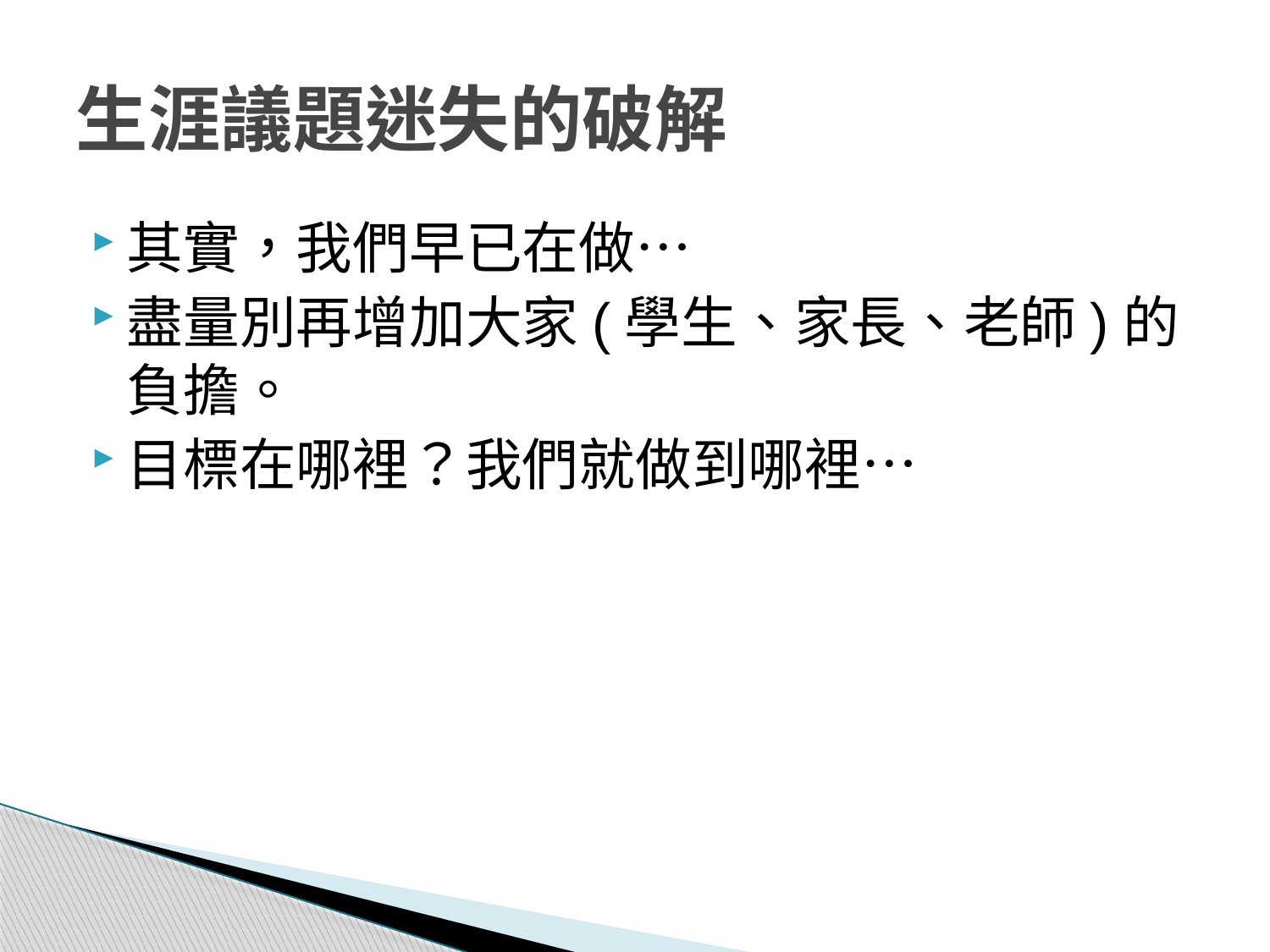

# 生涯議題迷失的破解
其實，我們早已在做…
盡量別再增加大家(學生、家長、老師)的負擔。
目標在哪裡？我們就做到哪裡…